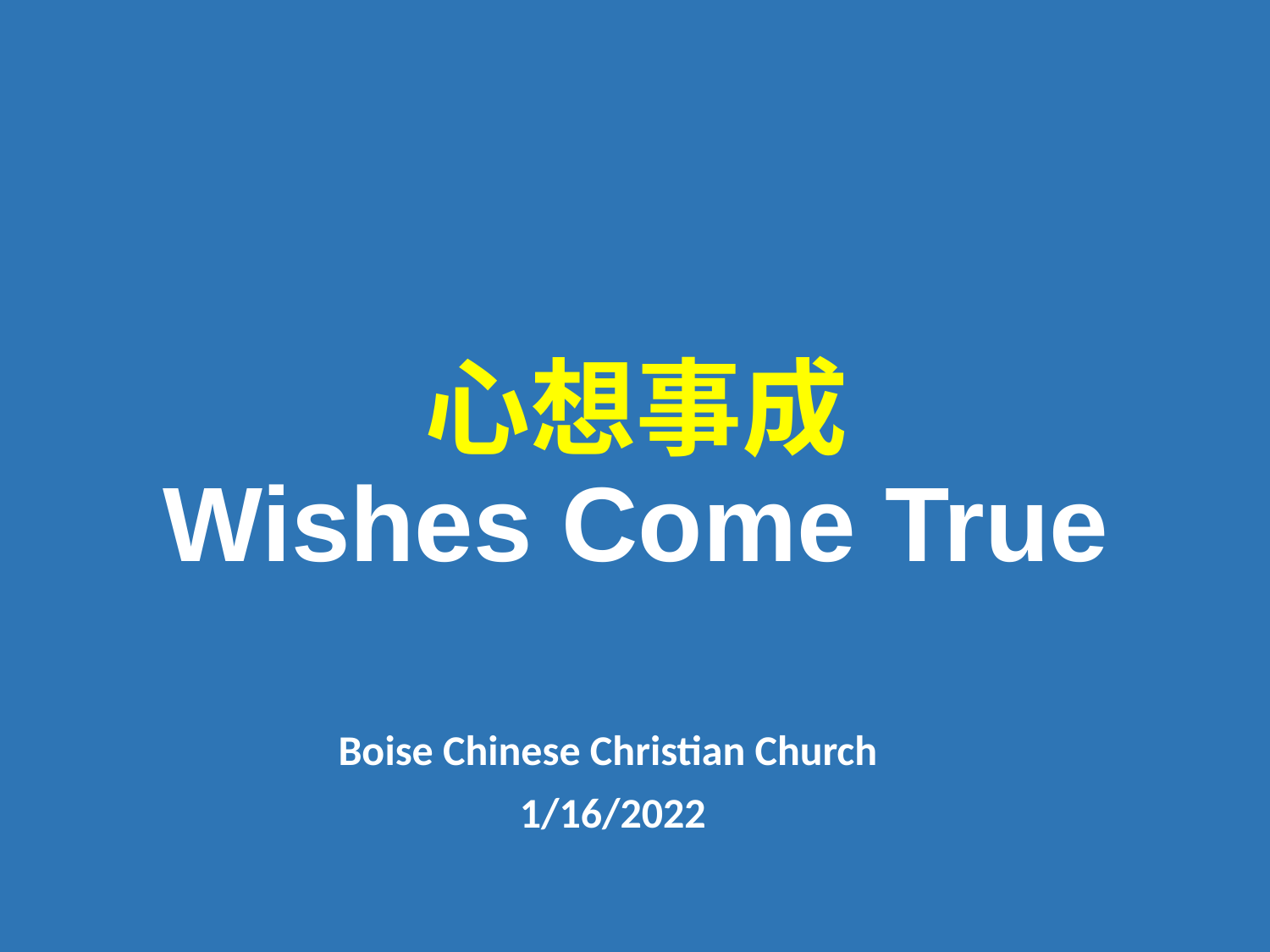

# 心想事成 Wishes Come True
Boise Chinese Christian Church
1/16/2022